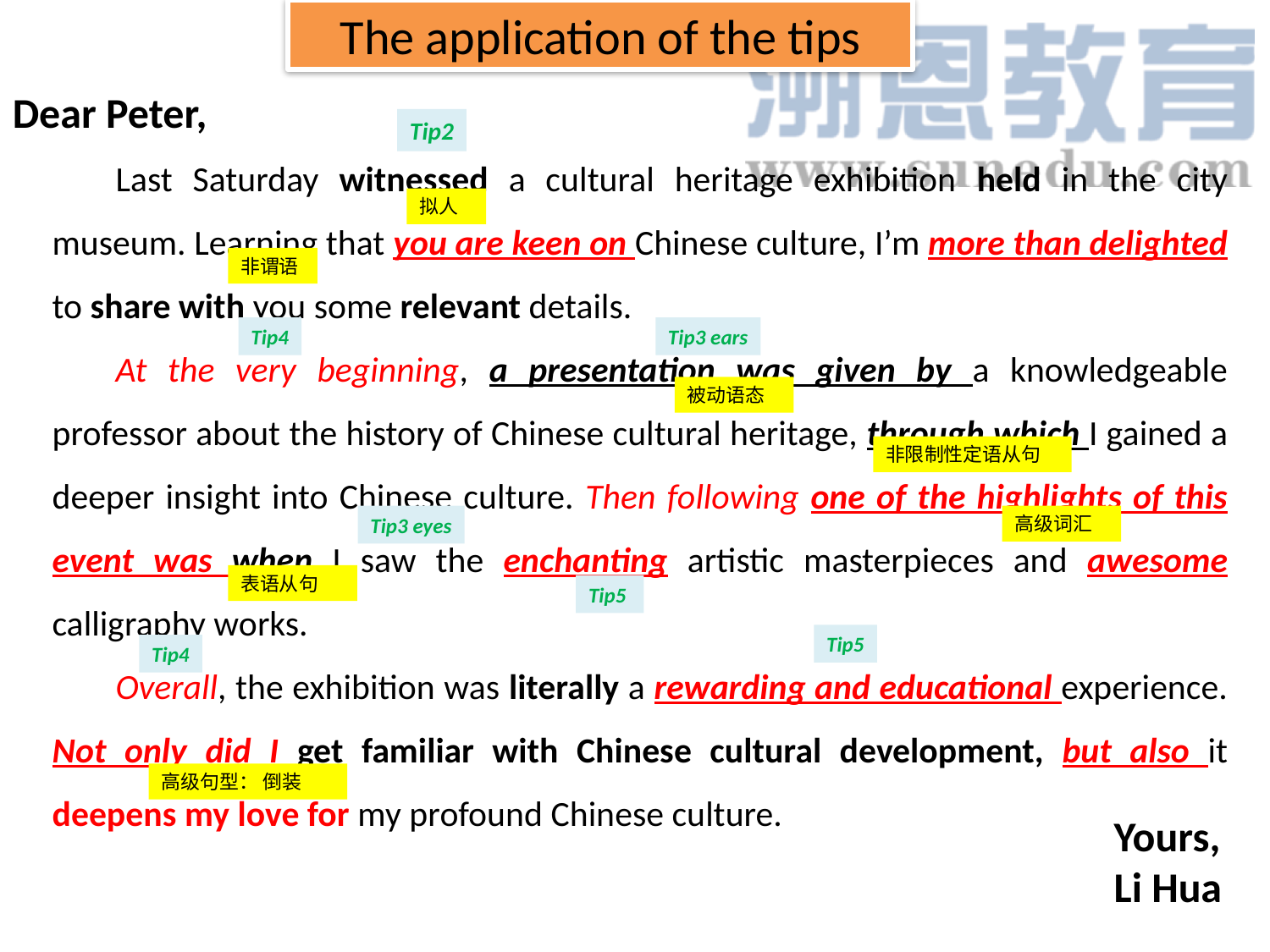

The application of the tips
Dear Peter,
Tip2
Last Saturday witnessed a cultural heritage exhibition held in the city museum. Learning that you are keen on Chinese culture, I’m more than delighted to share with you some relevant details.
At the very beginning, a presentation was given by a knowledgeable professor about the history of Chinese cultural heritage, through which I gained a deeper insight into Chinese culture. Then following one of the highlights of this event was when I saw the enchanting artistic masterpieces and awesome calligraphy works.
Overall, the exhibition was literally a rewarding and educational experience. Not only did I get familiar with Chinese cultural development, but also it deepens my love for my profound Chinese culture.

拟人
非谓语
Tip4
Tip3 ears
被动语态
非限制性定语从句
Tip3 eyes
高级词汇
表语从句
Tip5
Tip5
Tip4
高级句型： 倒装
Yours,
Li Hua